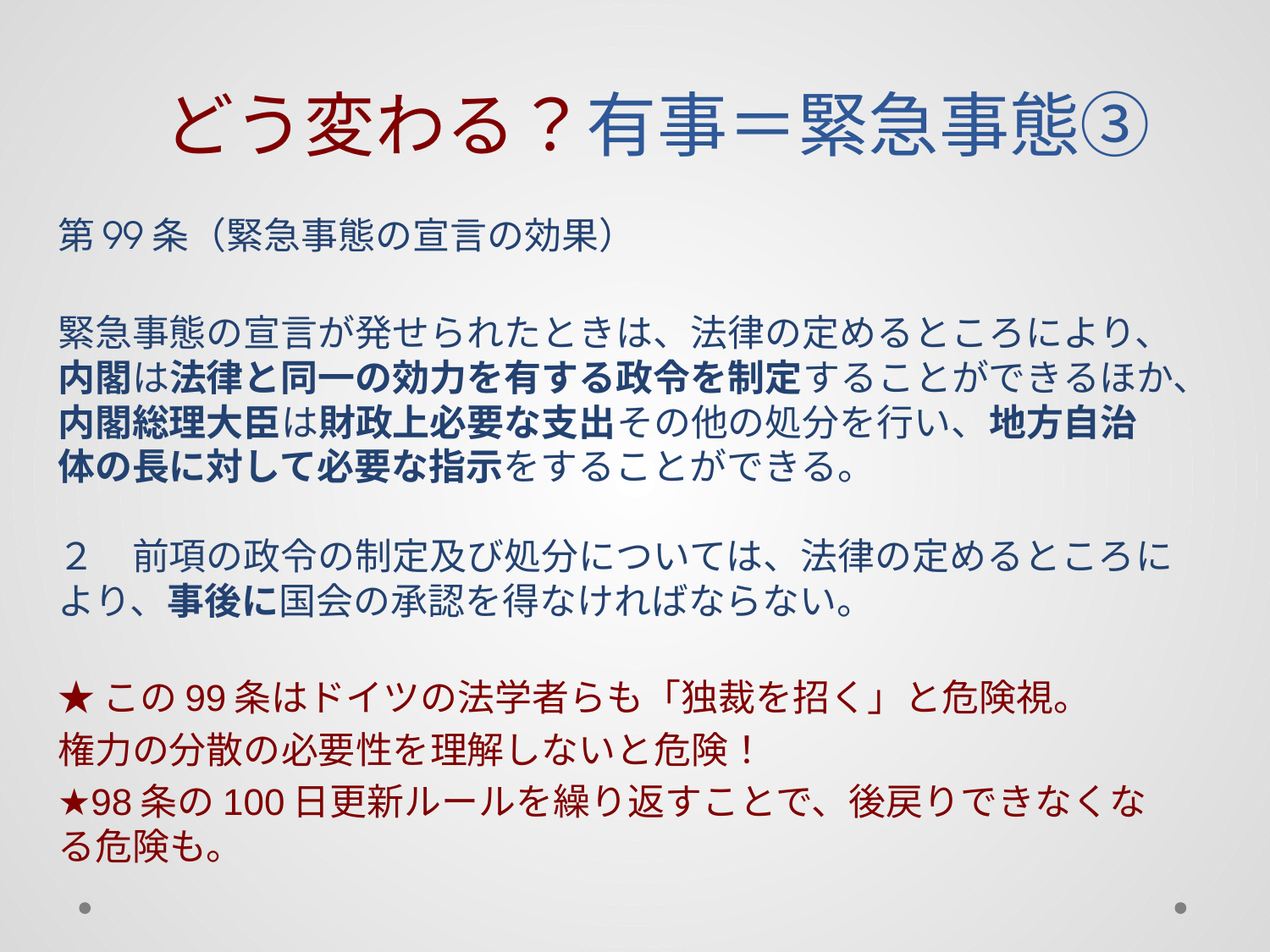

# どう変わる？有事＝緊急事態③
第99条（緊急事態の宣言の効果）
緊急事態の宣言が発せられたときは、法律の定めるところにより、内閣は法律と同一の効力を有する政令を制定することができるほか、内閣総理大臣は財政上必要な支出その他の処分を行い、地方自治体の長に対して必要な指示をすることができる。
２　前項の政令の制定及び処分については、法律の定めるところにより、事後に国会の承認を得なければならない。
★この99条はドイツの法学者らも「独裁を招く」と危険視。
権力の分散の必要性を理解しないと危険！
★98条の100日更新ルールを繰り返すことで、後戻りできなくなる危険も。